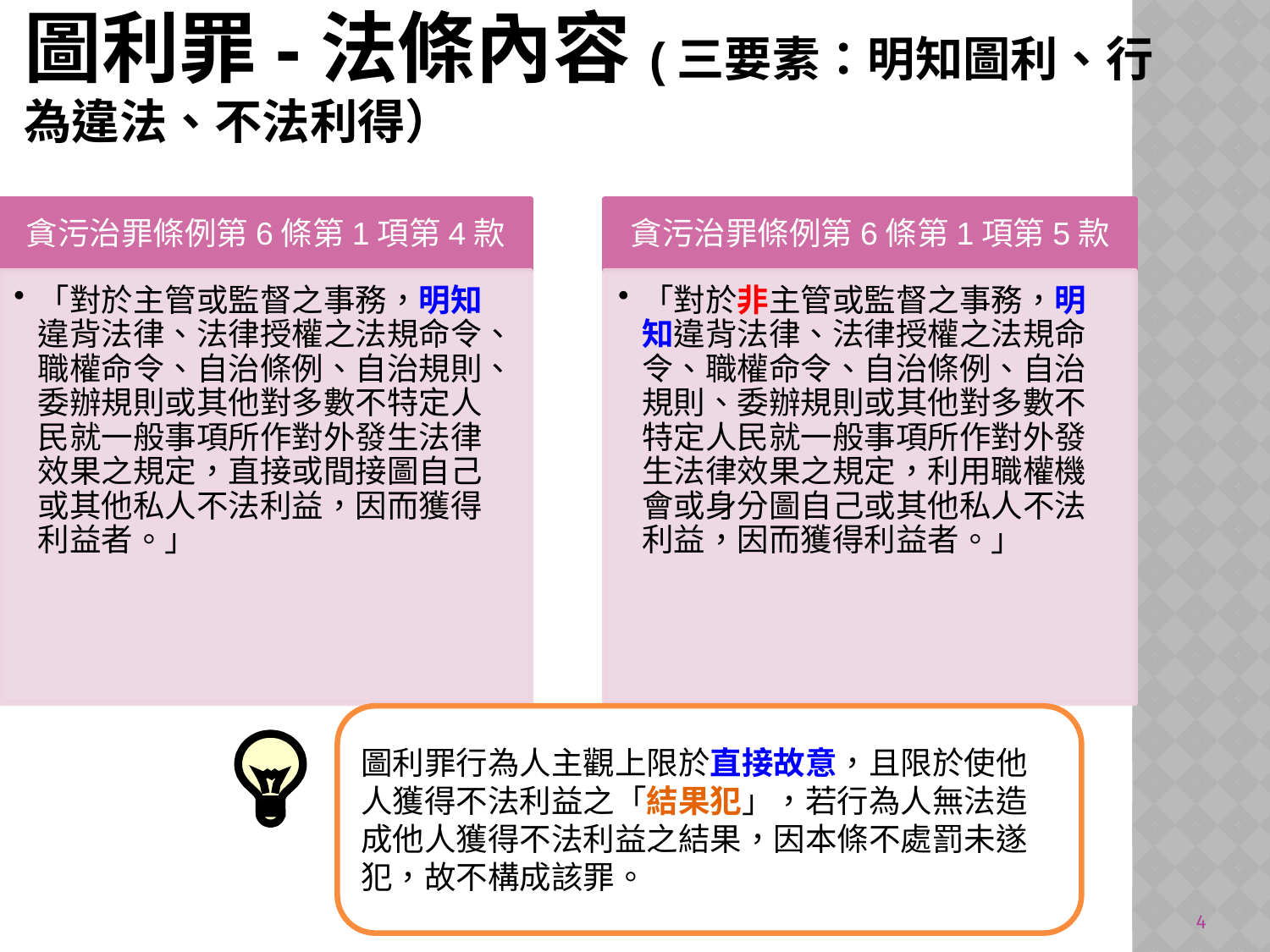

# 圖利罪-法條內容(三要素：明知圖利、行為違法、不法利得）
貪污治罪條例第6條第1項第4款
「對於主管或監督之事務，明知違背法律、法律授權之法規命令、職權命令、自治條例、自治規則、委辦規則或其他對多數不特定人民就一般事項所作對外發生法律效果之規定，直接或間接圖自己或其他私人不法利益，因而獲得利益者。」
貪污治罪條例第6條第1項第5款
「對於非主管或監督之事務，明知違背法律、法律授權之法規命令、職權命令、自治條例、自治規則、委辦規則或其他對多數不特定人民就一般事項所作對外發生法律效果之規定，利用職權機會或身分圖自己或其他私人不法利益，因而獲得利益者。」
圖利罪行為人主觀上限於直接故意，且限於使他人獲得不法利益之「結果犯」，若行為人無法造成他人獲得不法利益之結果，因本條不處罰未遂犯，故不構成該罪。

4